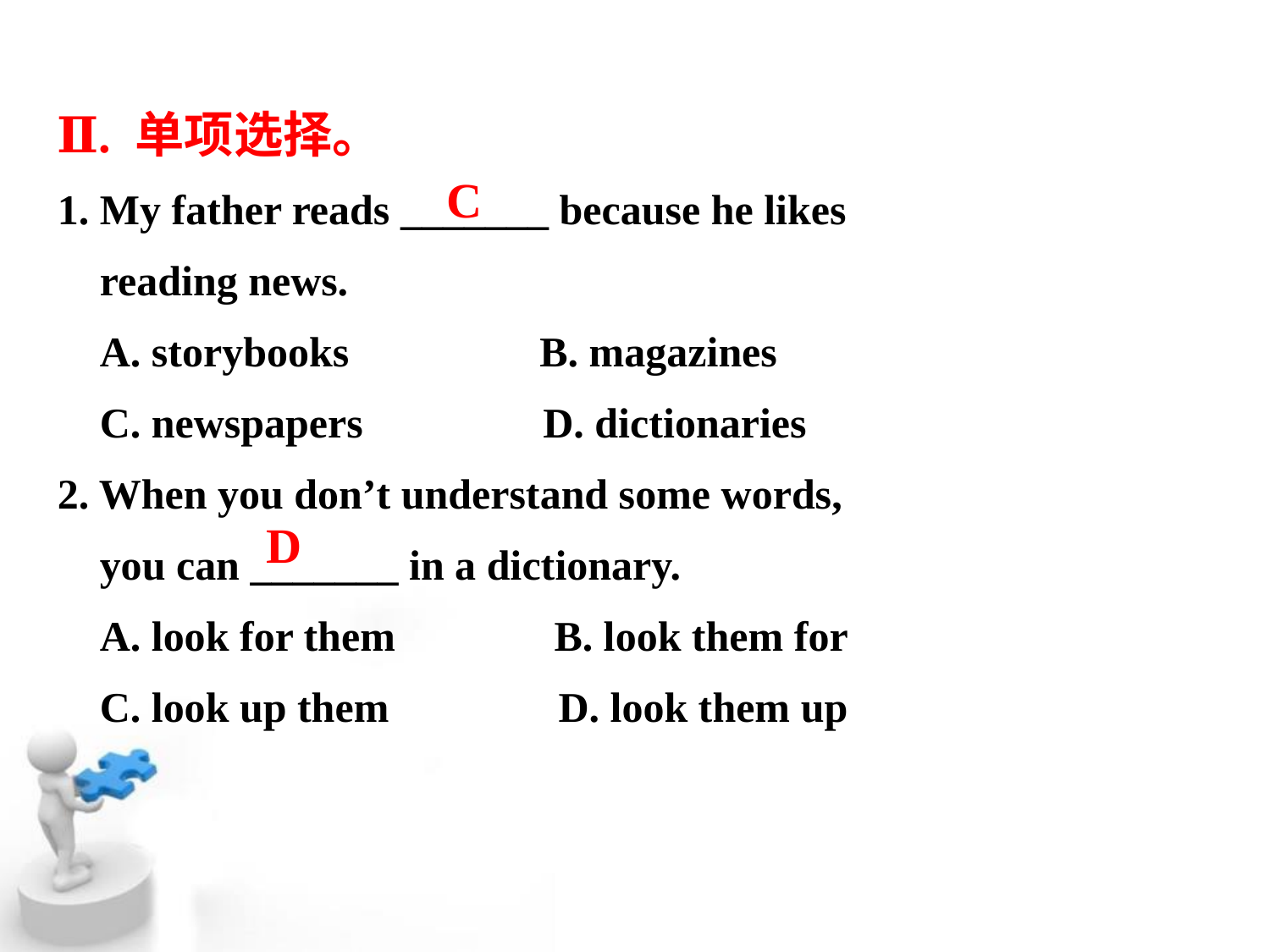

Ⅱ. 单项选择。
1. My father reads _______ because he likes
    reading news.
    A. storybooks                  B. magazines
    C. newspapers                 D. dictionaries
2. When you don’t understand some words,
    you can _______ in a dictionary.
    A. look for them               B. look them for
    C. look up them                D. look them up
C
D